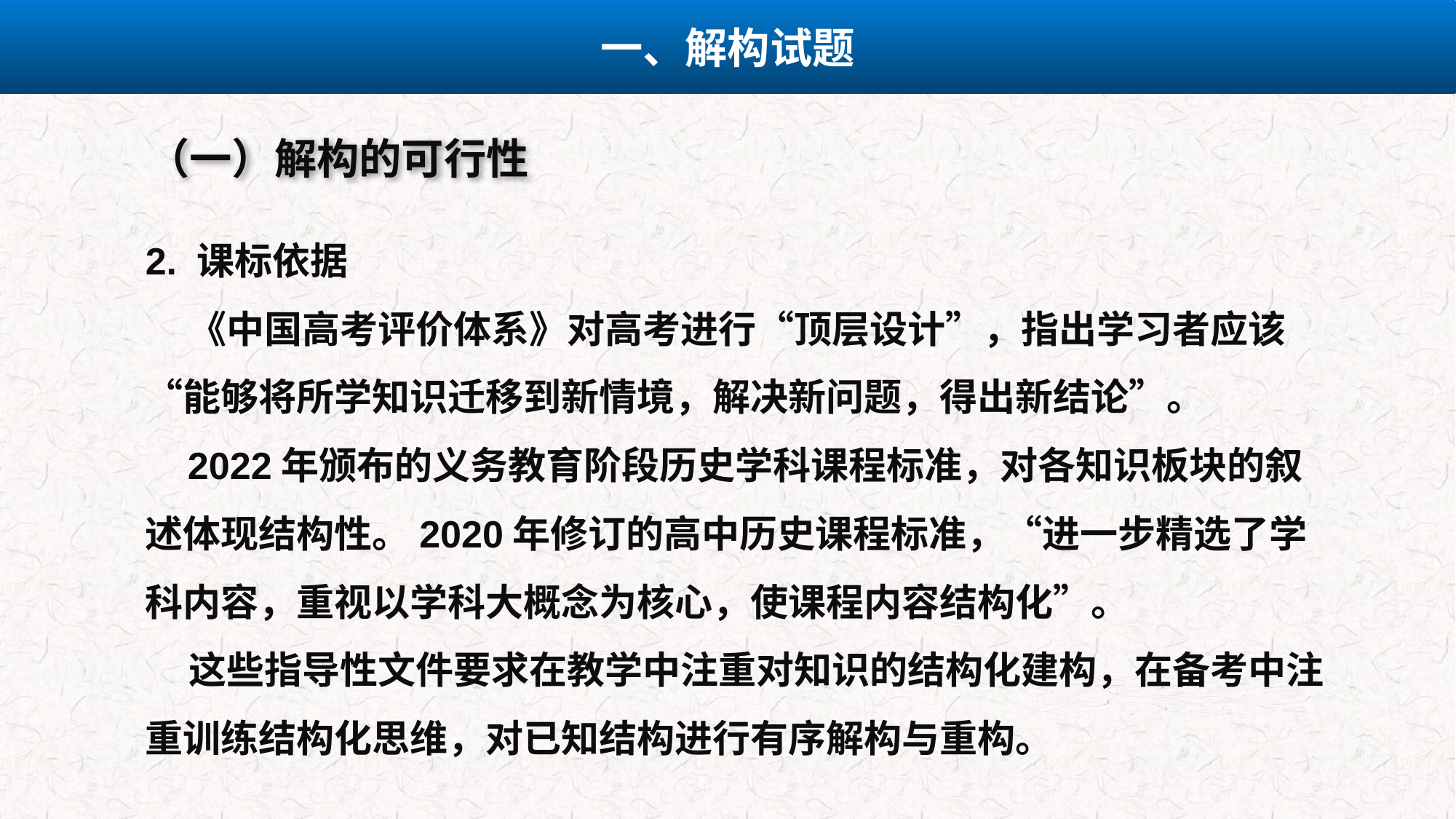

一、解构试题
（一）解构的可行性
2. 课标依据
    《中国高考评价体系》对高考进行“顶层设计”，指出学习者应该“能够将所学知识迁移到新情境，解决新问题，得出新结论”。
    2022年颁布的义务教育阶段历史学科课程标准，对各知识板块的叙述体现结构性。2020年修订的高中历史课程标准，“进一步精选了学科内容，重视以学科大概念为核心，使课程内容结构化”。
    这些指导性文件要求在教学中注重对知识的结构化建构，在备考中注重训练结构化思维，对已知结构进行有序解构与重构。